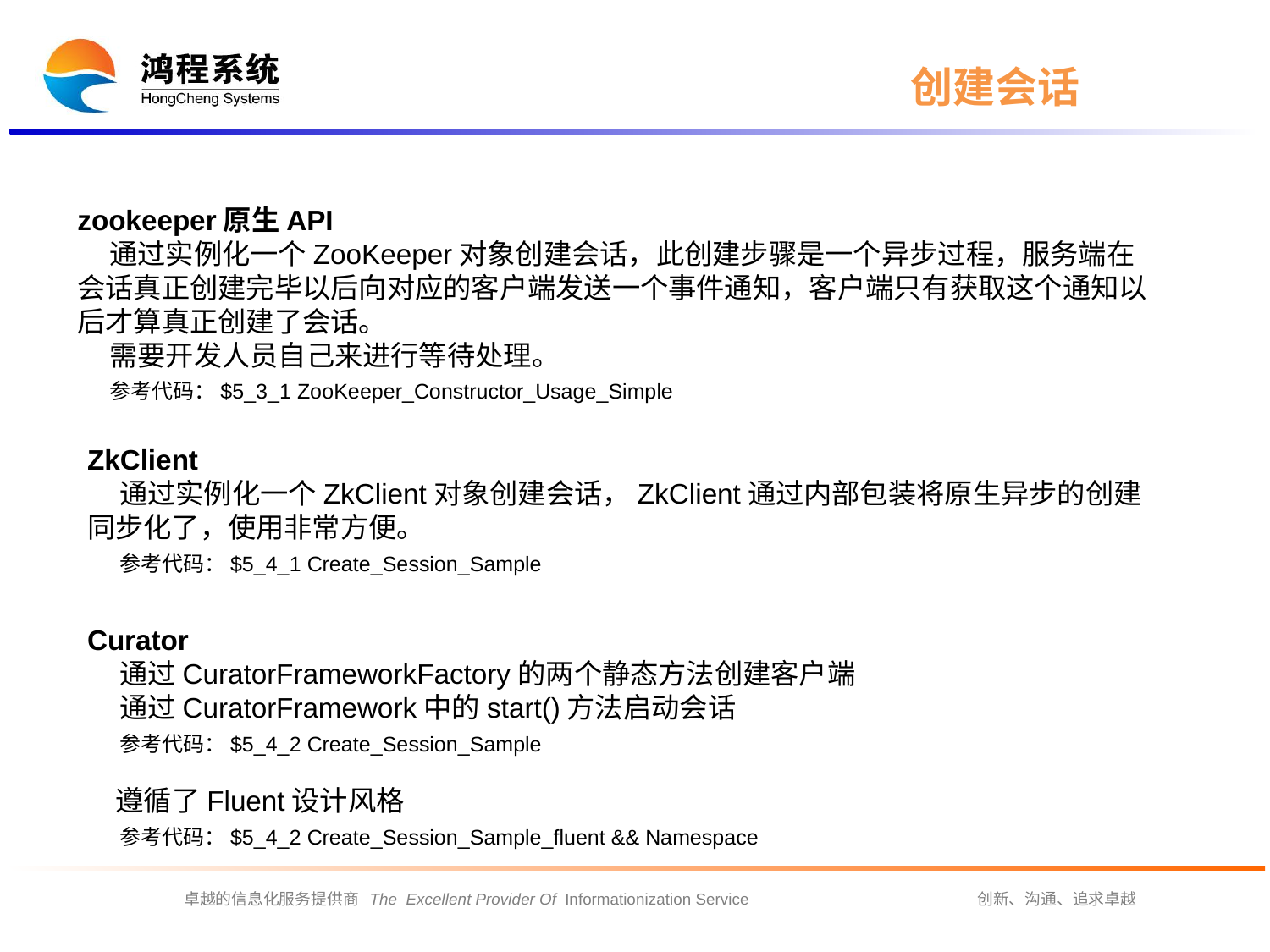

# 创建会话
zookeeper原生API
    通过实例化一个ZooKeeper对象创建会话，此创建步骤是一个异步过程，服务端在会话真正创建完毕以后向对应的客户端发送一个事件通知，客户端只有获取这个通知以后才算真正创建了会话。
    需要开发人员自己来进行等待处理。
    参考代码：$5_3_1 ZooKeeper_Constructor_Usage_Simple
ZkClient
    通过实例化一个ZkClient对象创建会话，ZkClient通过内部包装将原生异步的创建同步化了，使用非常方便。
    参考代码：$5_4_1 Create_Session_Sample
Curator
    通过CuratorFrameworkFactory的两个静态方法创建客户端
    通过CuratorFramework中的start()方法启动会话
    参考代码：$5_4_2 Create_Session_Sample

     遵循了Fluent设计风格
    参考代码：$5_4_2 Create_Session_Sample_fluent && Namespace